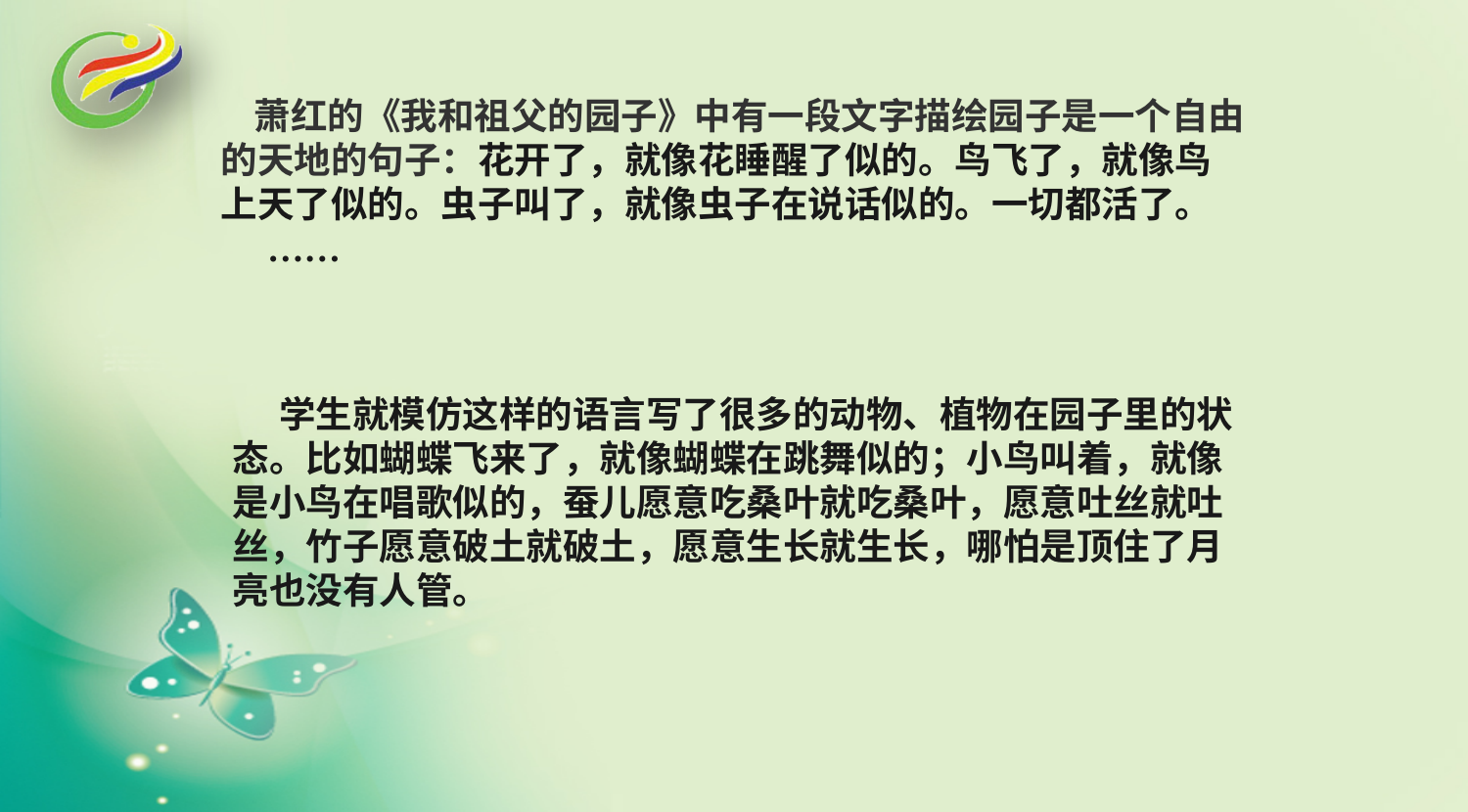

萧红的《我和祖父的园子》中有一段文字描绘园子是一个自由的天地的句子：花开了，就像花睡醒了似的。鸟飞了，就像鸟上天了似的。虫子叫了，就像虫子在说话似的。一切都活了。
     ……
      学生就模仿这样的语言写了很多的动物、植物在园子里的状态。比如蝴蝶飞来了，就像蝴蝶在跳舞似的；小鸟叫着，就像是小鸟在唱歌似的，蚕儿愿意吃桑叶就吃桑叶，愿意吐丝就吐丝，竹子愿意破土就破土，愿意生长就生长，哪怕是顶住了月亮也没有人管。